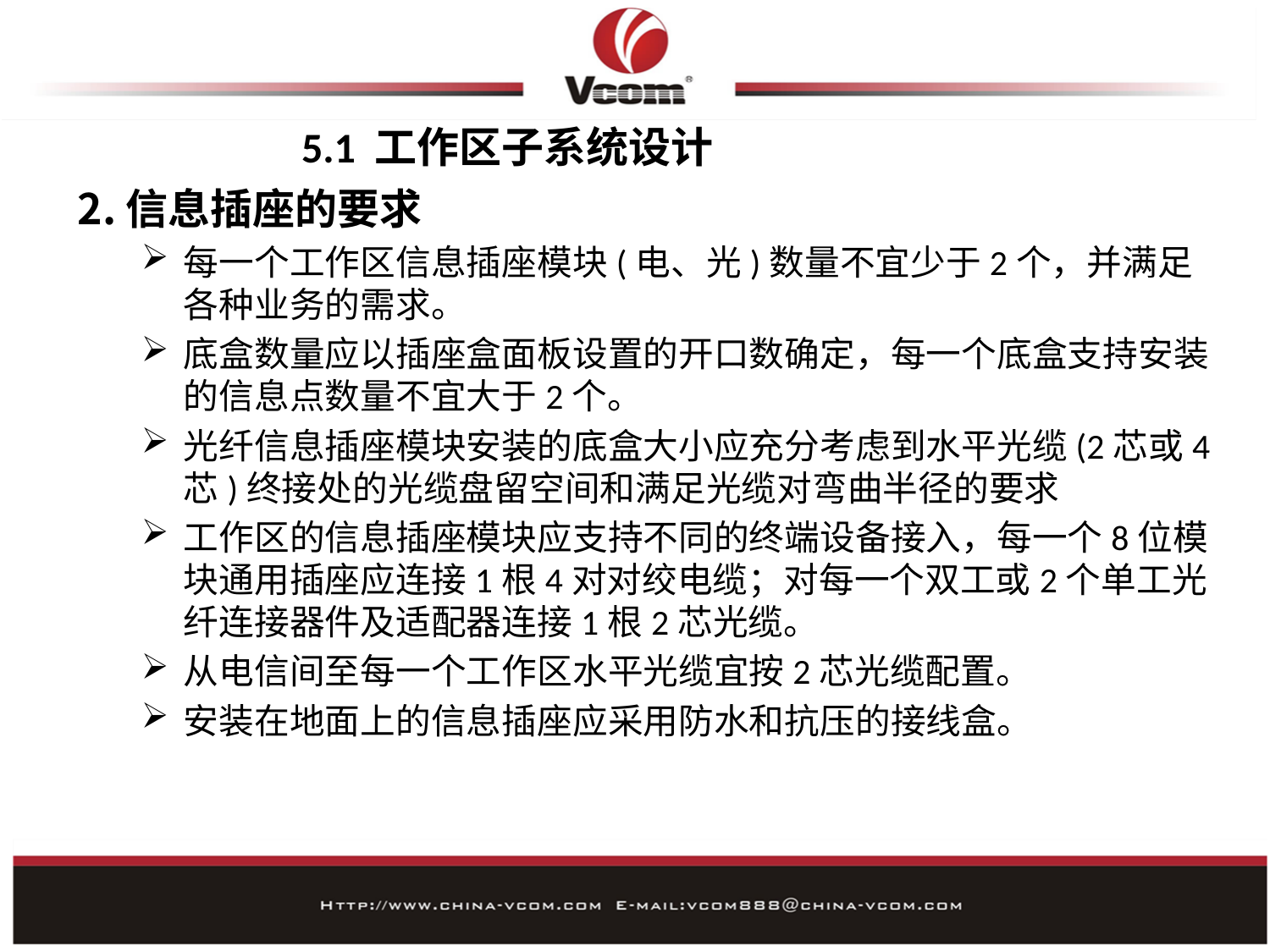

# 5.1 工作区子系统设计
信息插座的要求
每一个工作区信息插座模块(电、光)数量不宜少于2个，并满足各种业务的需求。
底盒数量应以插座盒面板设置的开口数确定，每一个底盒支持安装的信息点数量不宜大于2个。
光纤信息插座模块安装的底盒大小应充分考虑到水平光缆(2芯或4芯)终接处的光缆盘留空间和满足光缆对弯曲半径的要求
工作区的信息插座模块应支持不同的终端设备接入，每一个8位模块通用插座应连接1根4对对绞电缆；对每一个双工或2个单工光纤连接器件及适配器连接1根2芯光缆。
从电信间至每一个工作区水平光缆宜按2芯光缆配置。
安装在地面上的信息插座应采用防水和抗压的接线盒。